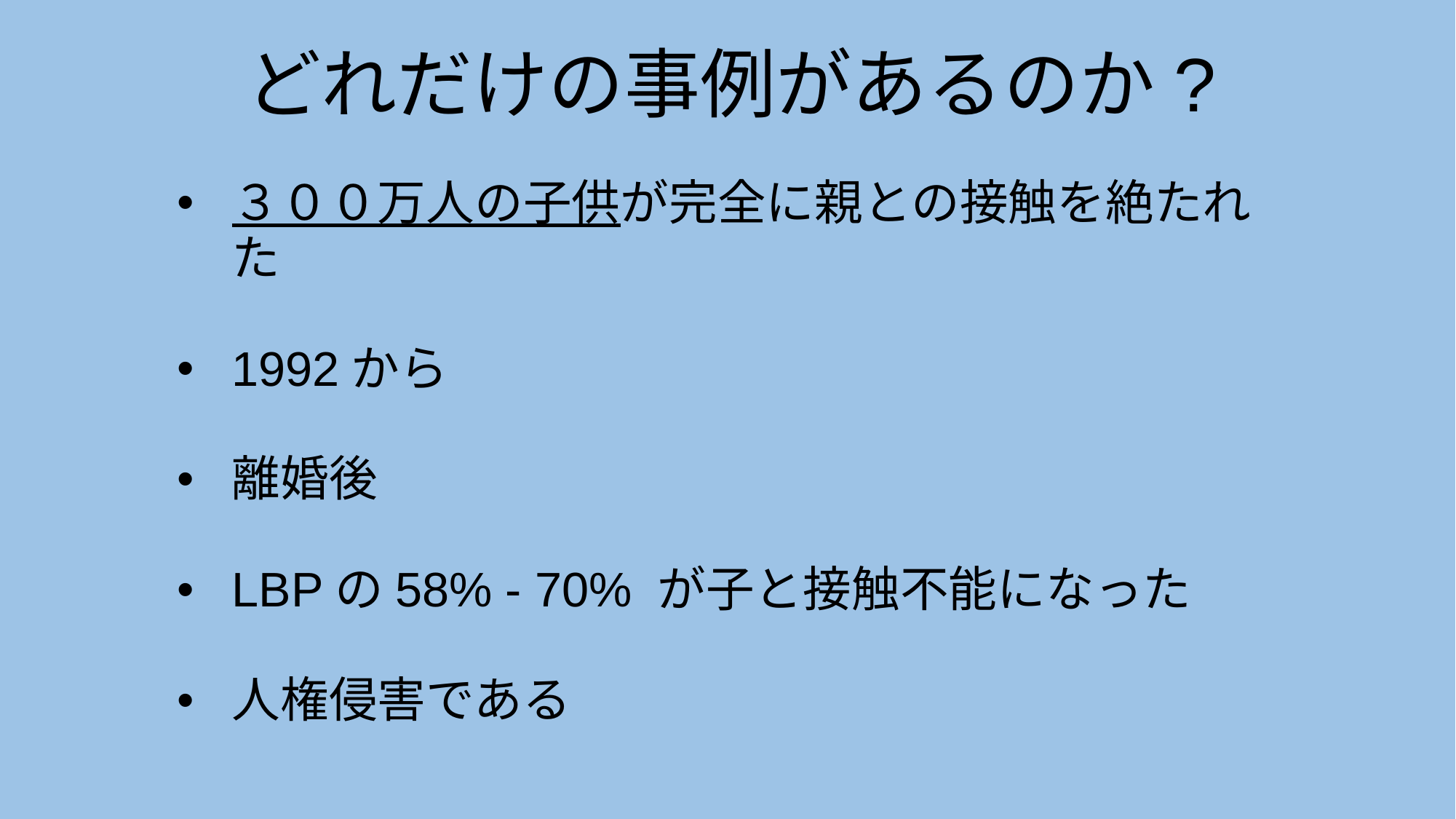

どれだけの事例があるのか?
３００万人の子供が完全に親との接触を絶たれた

1992から

離婚後

LBPの58% - 70% が子と接触不能になった

人権侵害である